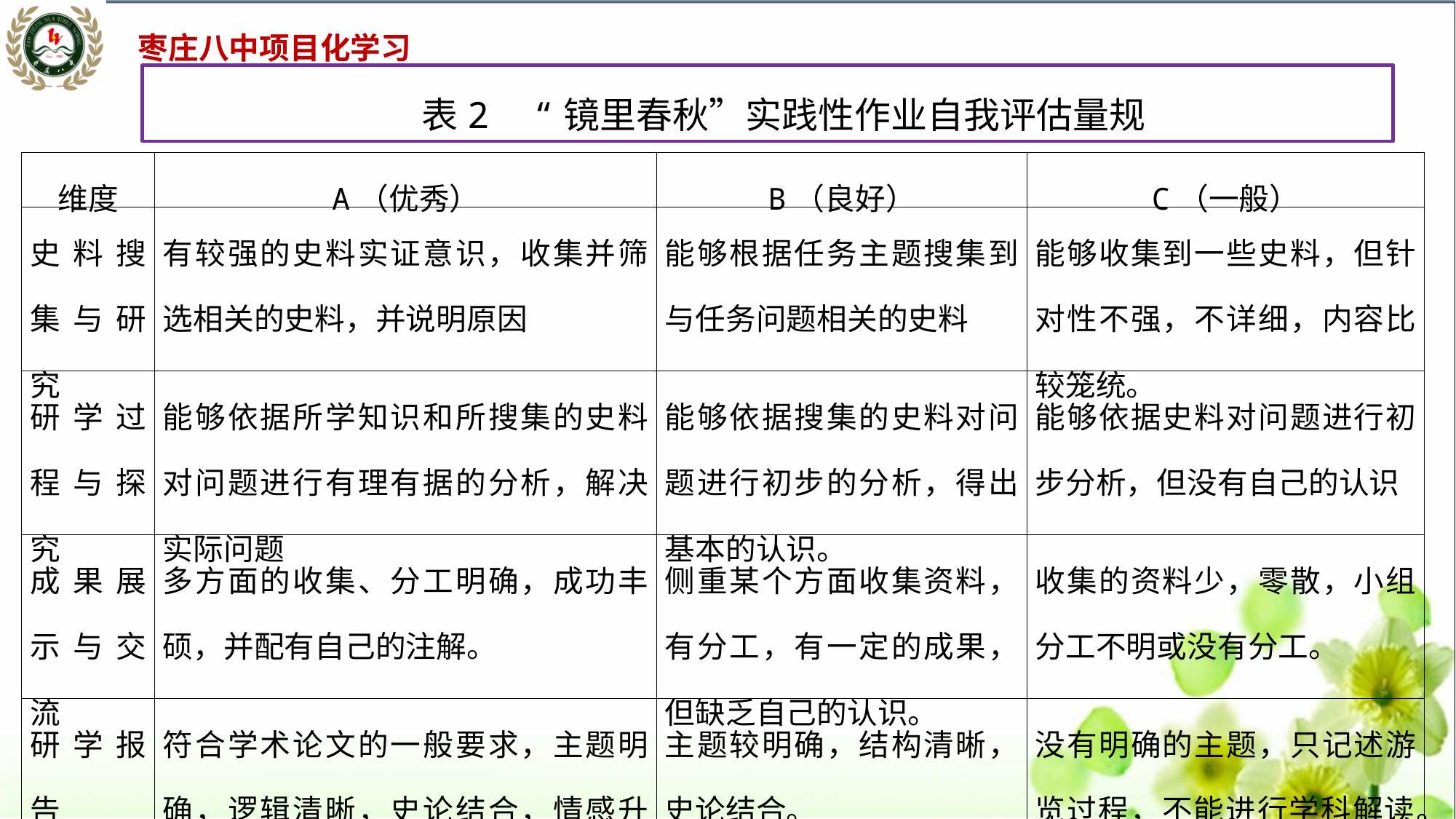

表2  “镜里春秋”实践性作业自我评估量规
| 维度 | A（优秀） | B（良好） | C（一般） |
| --- | --- | --- | --- |
| 史料搜集与研究 | 有较强的史料实证意识，收集并筛选相关的史料，并说明原因 | 能够根据任务主题搜集到与任务问题相关的史料 | 能够收集到一些史料，但针对性不强，不详细，内容比较笼统。 |
| 研学过程与探究 | 能够依据所学知识和所搜集的史料对问题进行有理有据的分析，解决实际问题 | 能够依据搜集的史料对问题进行初步的分析，得出基本的认识。 | 能够依据史料对问题进行初步分析，但没有自己的认识 |
| 成果展示与交流 | 多方面的收集、分工明确，成功丰硕，并配有自己的注解。 | 侧重某个方面收集资料，有分工，有一定的成果，但缺乏自己的认识。 | 收集的资料少，零散，小组分工不明或没有分工。 |
| 研学报告 | 符合学术论文的一般要求，主题明确，逻辑清晰，史论结合，情感升华。 | 主题较明确，结构清晰，史论结合。 | 没有明确的主题，只记述游览过程，不能进行学科解读。 |